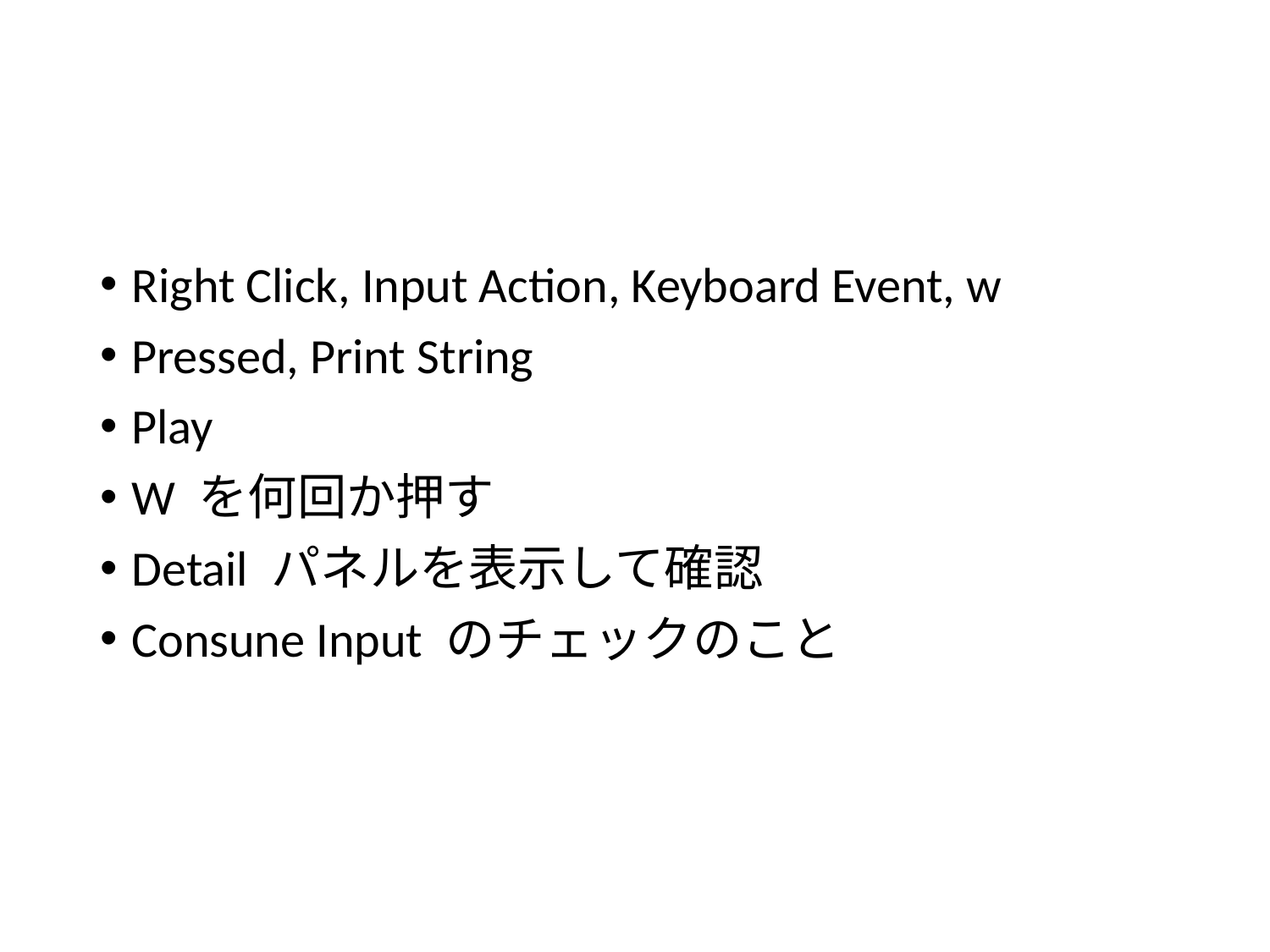

#
Right Click, Input Action, Keyboard Event, w
Pressed, Print String
Play
W を何回か押す
Detail パネルを表示して確認
Consune Input のチェックのこと